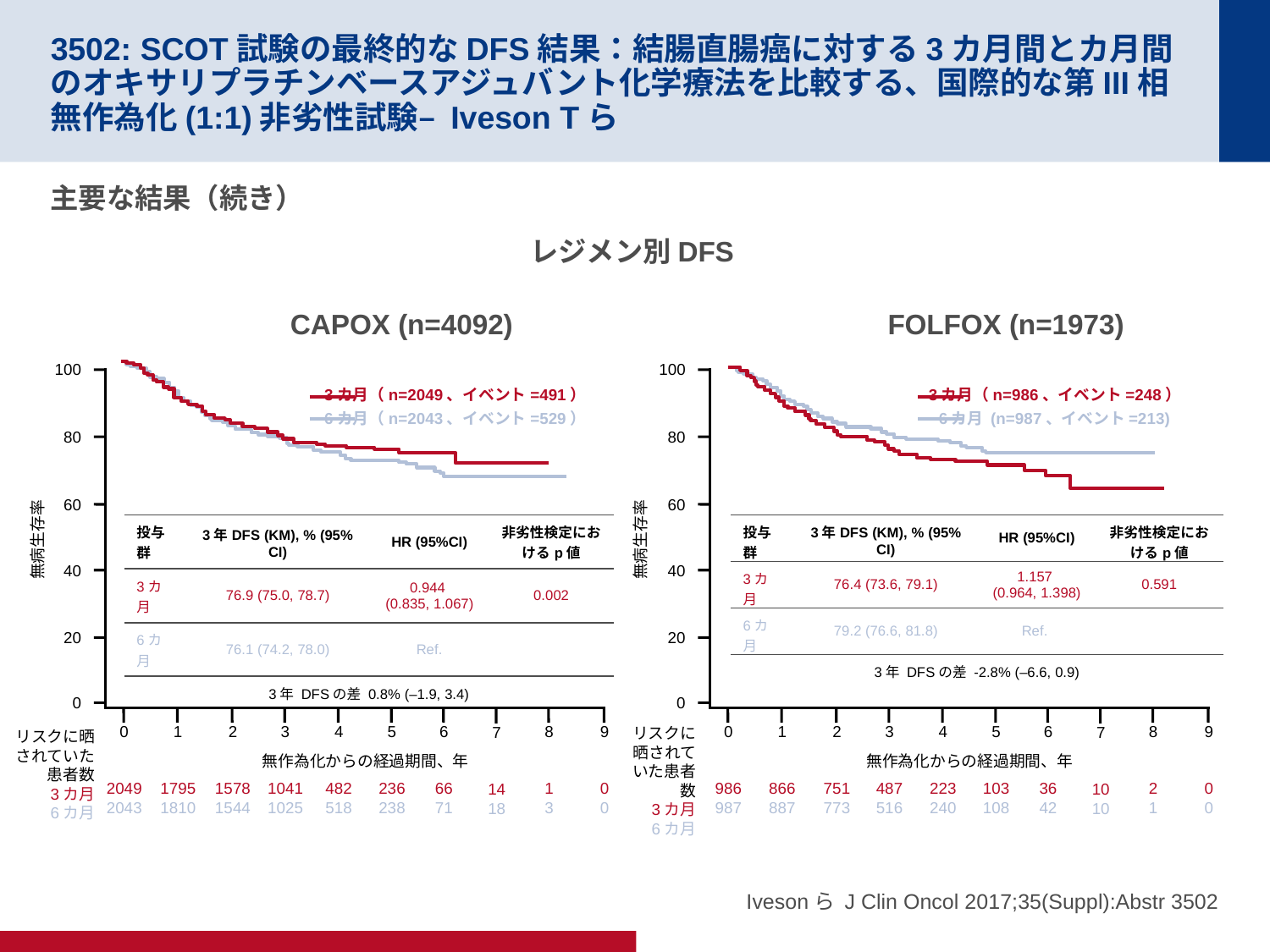

# 3502: SCOT試験の最終的なDFS結果：結腸直腸癌に対する3カ月間とカ月間のオキサリプラチンベースアジュバント化学療法を比較する、国際的な第III相無作為化(1:1)非劣性試験– Iveson Tら
主要な結果（続き）
レジメン別DFS
CAPOX (n=4092)
100

3カ月（n=2049、イベント=491）
6カ月（n=2043、イベント=529）
80

60

無病生存率
40

20

0

0

2049
2043

1

1795
1810

2

1578
1544

3

1041
1025

4

482
518

6

66
71
7

14
18

8

1
3

9

0
0

無作為化からの経過期間、年
リスクに晒されていた患者数
3カ月
6カ月

5

236
238
FOLFOX (n=1973)
100

3カ月（n=986、イベント=248）
6カ月 (n=987、イベント=213)
80

60

無病生存率
40

20

0

0

986
987

1

866
887

2

751
773

3

487
516

4

223
240

6

36
42
7

10
10

8

2
1

9

0
0

無作為化からの経過期間、年
リスクに晒されていた患者数
3カ月
6カ月
5

103
108

| 投与群 | 3年DFS (KM), % (95% CI) | HR (95%CI) | 非劣性検定におけるp値 |
| --- | --- | --- | --- |
| 3カ月 | 76.9 (75.0, 78.7) | 0.944 (0.835, 1.067) | 0.002 |
| 6カ月 | 76.1 (74.2, 78.0) | Ref. |  |
| 3年 DFSの差 0.8% (–1.9, 3.4) |  |  |  |
| 投与群 | 3年DFS (KM), % (95% CI) | HR (95%CI) | 非劣性検定におけるp値 |
| --- | --- | --- | --- |
| 3カ月 | 76.4 (73.6, 79.1) | 1.157 (0.964, 1.398) | 0.591 |
| 6カ月 | 79.2 (76.6, 81.8) | Ref. |  |
| 3年 DFSの差 -2.8% (–6.6, 0.9) |  |  |  |
Ivesonら J Clin Oncol 2017;35(Suppl):Abstr 3502